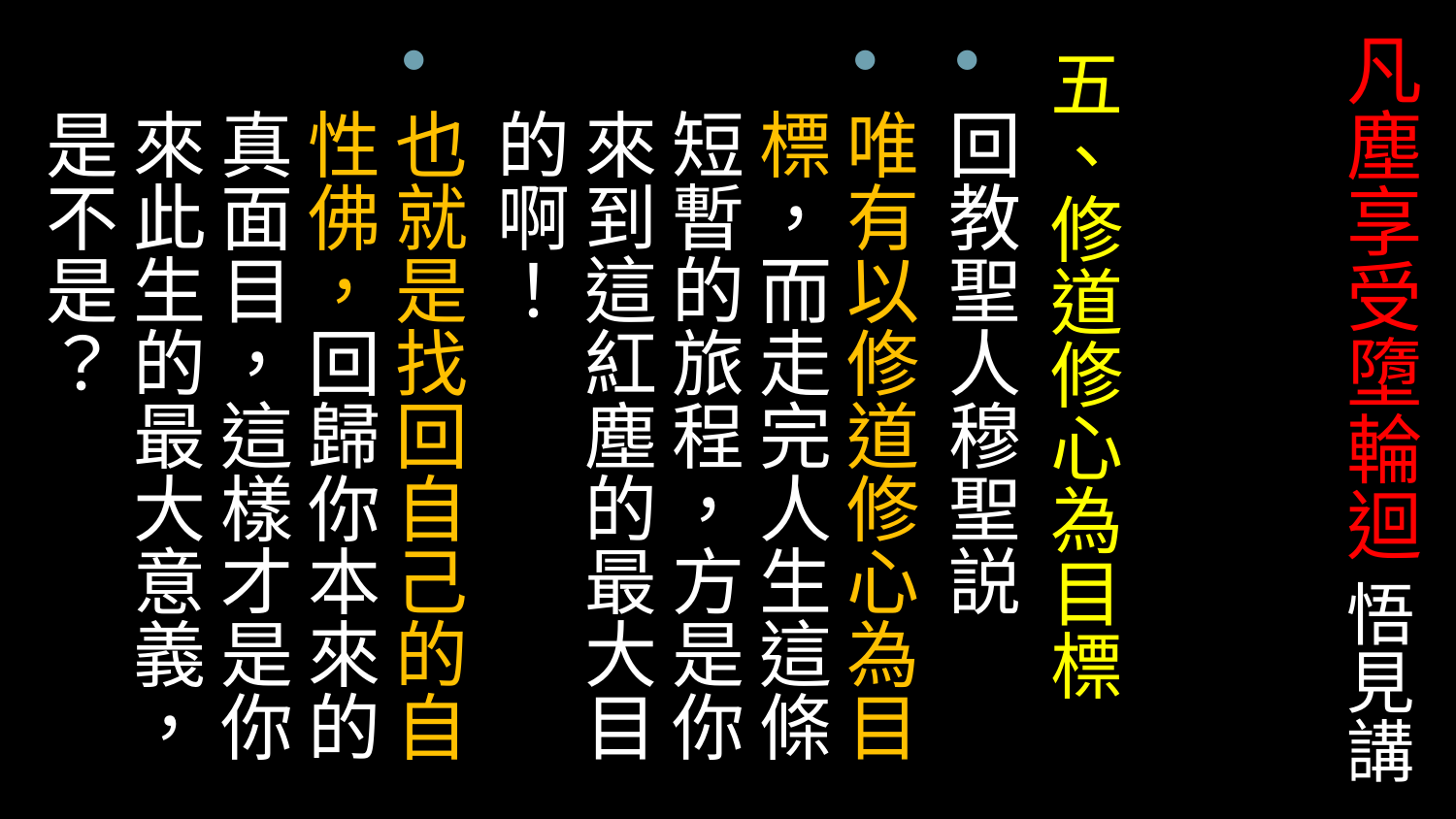

# 凡塵享受墮輪迴 悟見講
五、修道修心為目標
回教聖人穆聖説
唯有以修道修心為目標，而走完人生這條短暫的旅程，方是你來到這紅塵的最大目的啊！
也就是找回自己的自性佛，回歸你本來的真面目，這樣才是你來此生的最大意義，是不是？